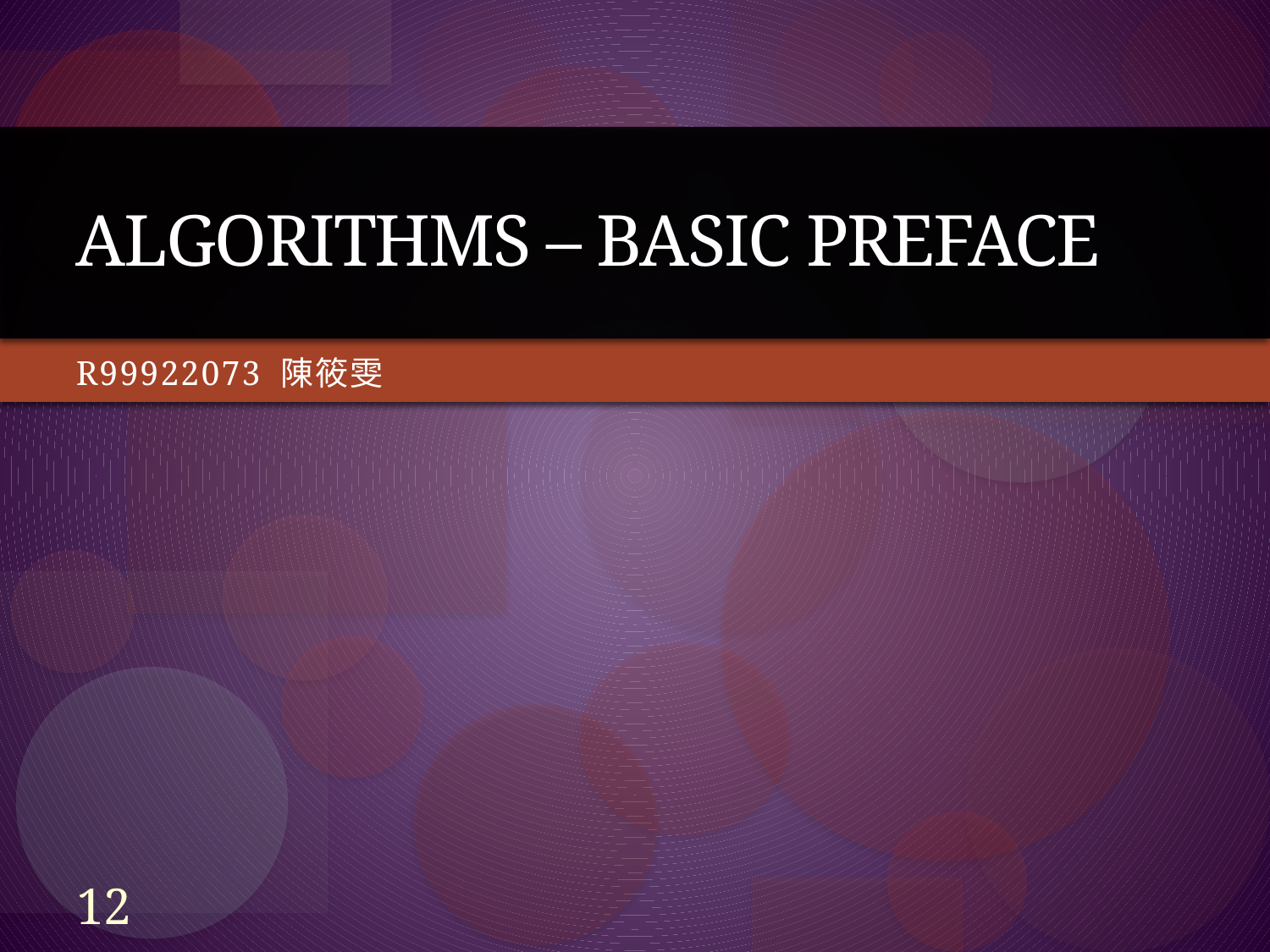

# Algorithms – Basic Preface
R99922073 陳筱雯
12